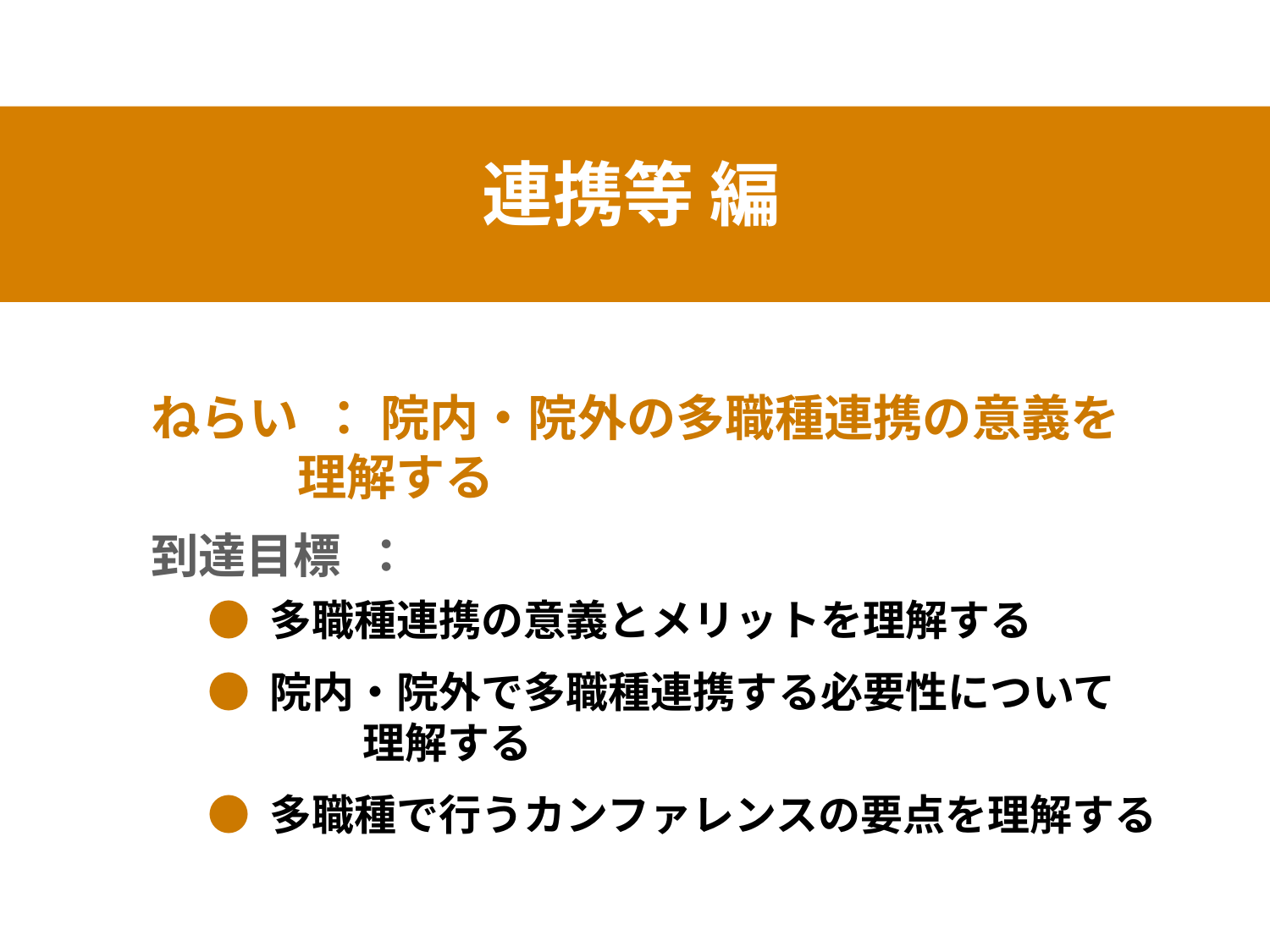

連携等 編
ねらい　： 院内・院外の多職種連携の意義を
            理解する
到達目標　：
      ● 多職種連携の意義とメリットを理解する
      ● 院内・院外で多職種連携する必要性について
　　　　　理解する
      ● 多職種で行うカンファレンスの要点を理解する